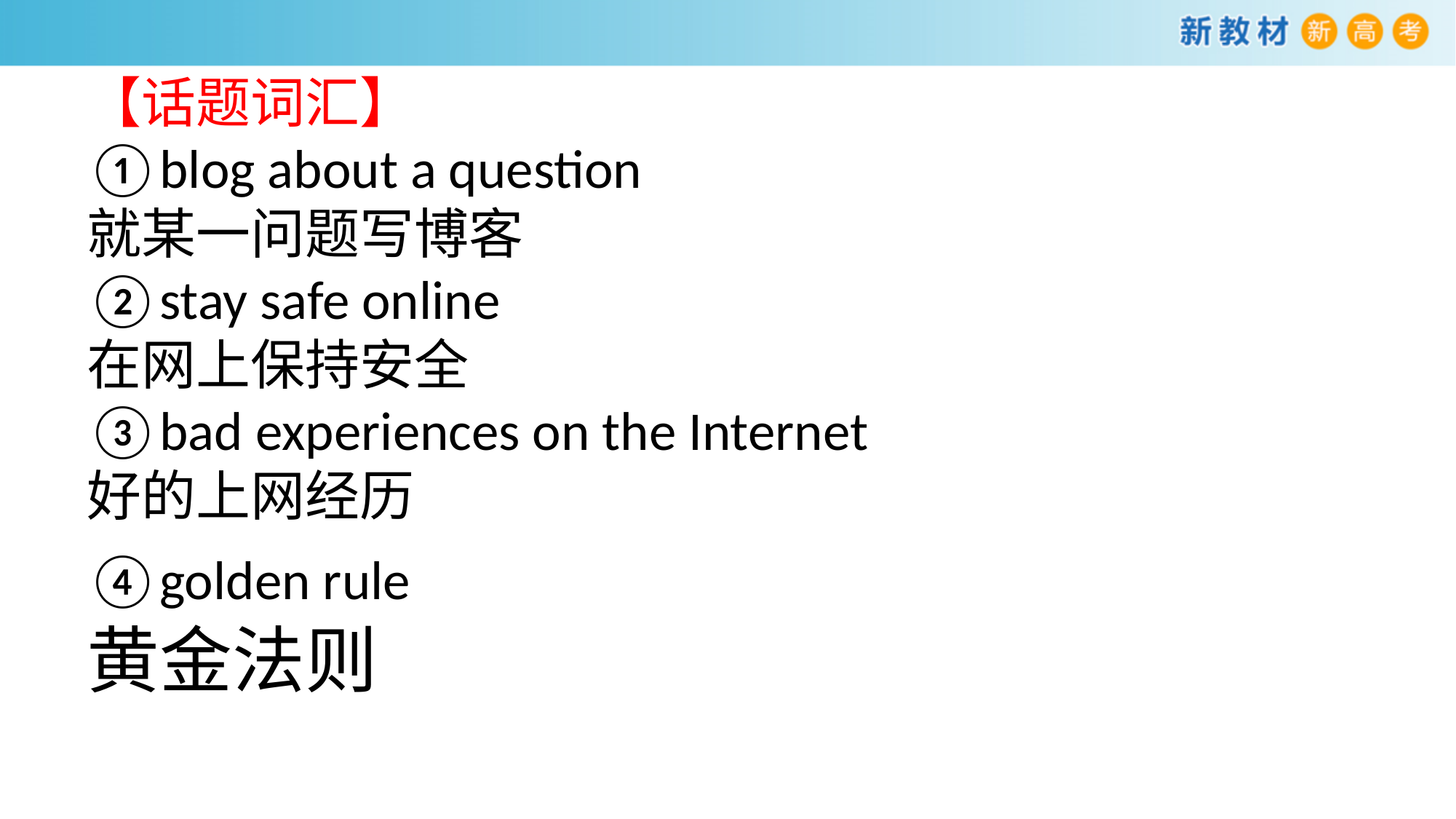

【话题词汇】
①blog about a question
就某一问题写博客
②stay safe online
在网上保持安全
③bad experiences on the Internet
好的上网经历
④golden rule
黄金法则